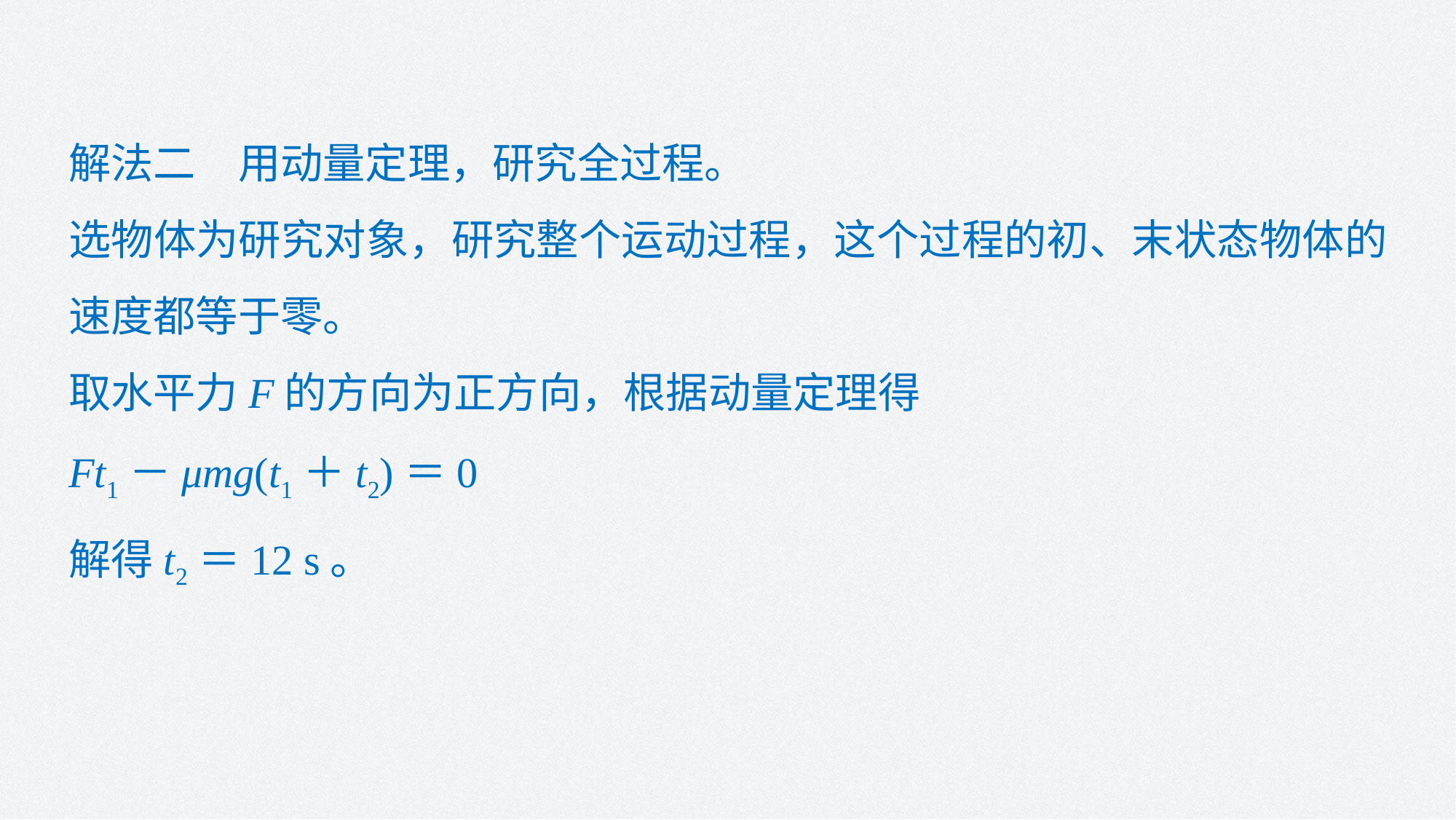

解法二　用动量定理，研究全过程。
选物体为研究对象，研究整个运动过程，这个过程的初、末状态物体的速度都等于零。
取水平力F的方向为正方向，根据动量定理得
Ft1－μmg(t1＋t2)＝0
解得t2＝12 s。